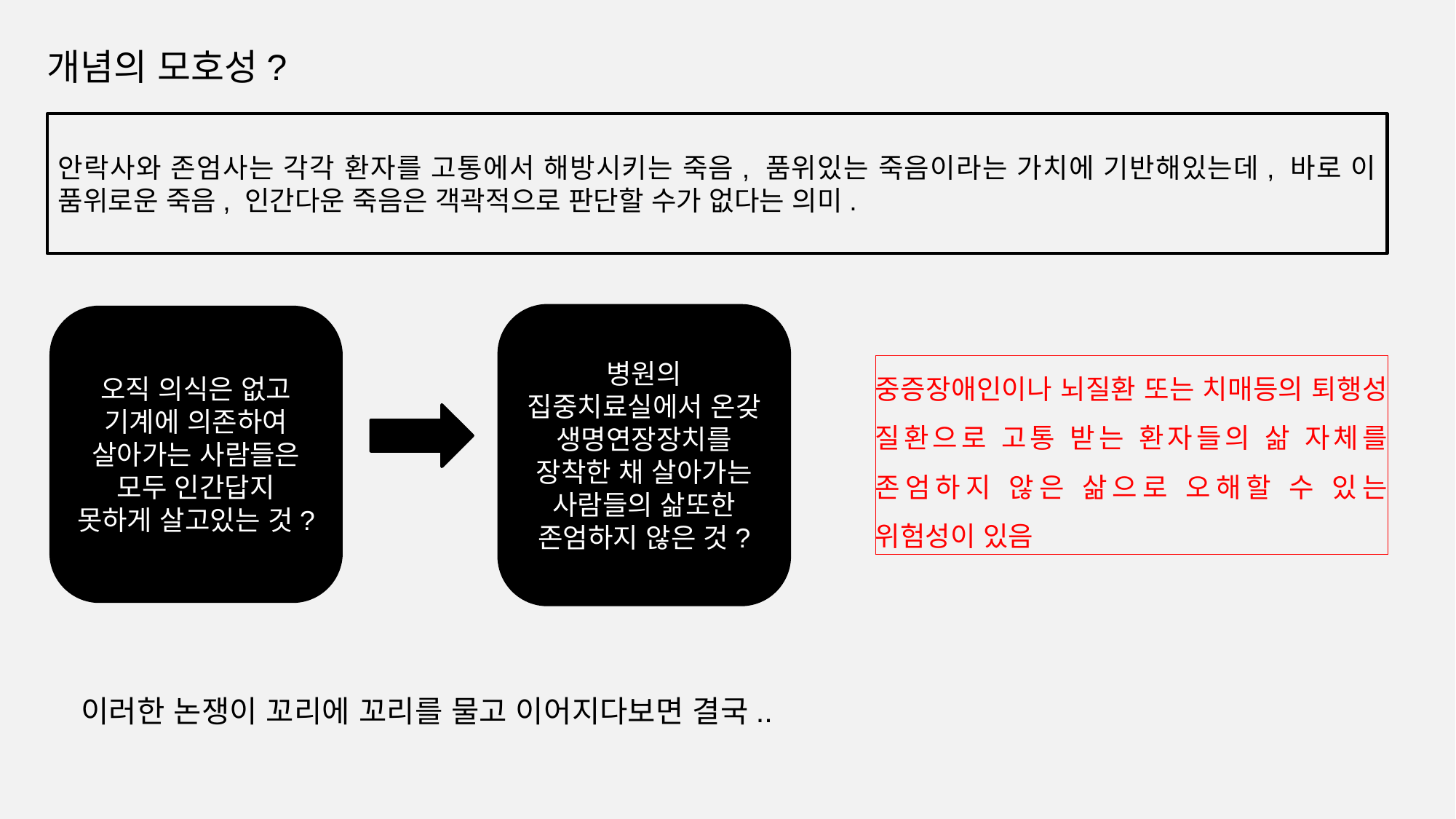

개념의 모호성?
안락사와 존엄사는 각각 환자를 고통에서 해방시키는 죽음, 품위있는 죽음이라는 가치에 기반해있는데, 바로 이 품위로운 죽음, 인간다운 죽음은 객곽적으로 판단할 수가 없다는 의미.
병원의 집중치료실에서 온갖 생명연장장치를 장착한 채 살아가는 사람들의 삶또한 존엄하지 않은 것?
오직 의식은 없고 기계에 의존하여 살아가는 사람들은 모두 인간답지 못하게 살고있는 것?
중증장애인이나 뇌질환 또는 치매등의 퇴행성 질환으로 고통 받는 환자들의 삶 자체를 존엄하지 않은 삶으로 오해할 수 있는 위험성이 있음

이러한 논쟁이 꼬리에 꼬리를 물고 이어지다보면 결국..